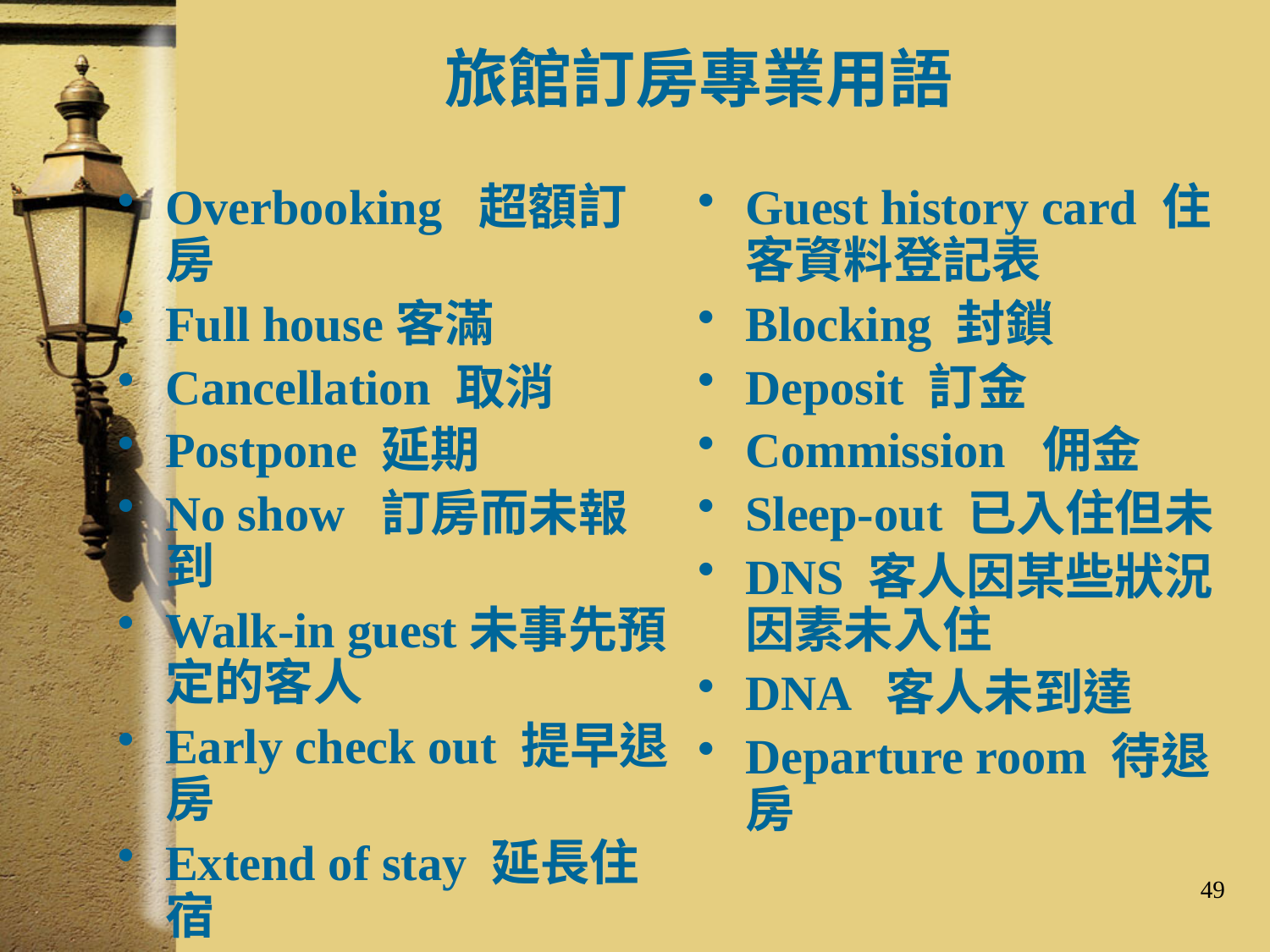

# 旅館訂房專業用語
Overbooking  超額訂房
Full house客滿
Cancellation 取消
Postpone 延期
No show  訂房而未報到
Walk-in guest未事先預定的客人
Early check out 提早退房
Extend of stay 延長住宿

Guest history card 住客資料登記表
Blocking 封鎖
Deposit 訂金
Commission  佣金
Sleep-out 已入住但未
DNS 客人因某些狀況因素未入住
DNA  客人未到達
Departure room 待退房
49